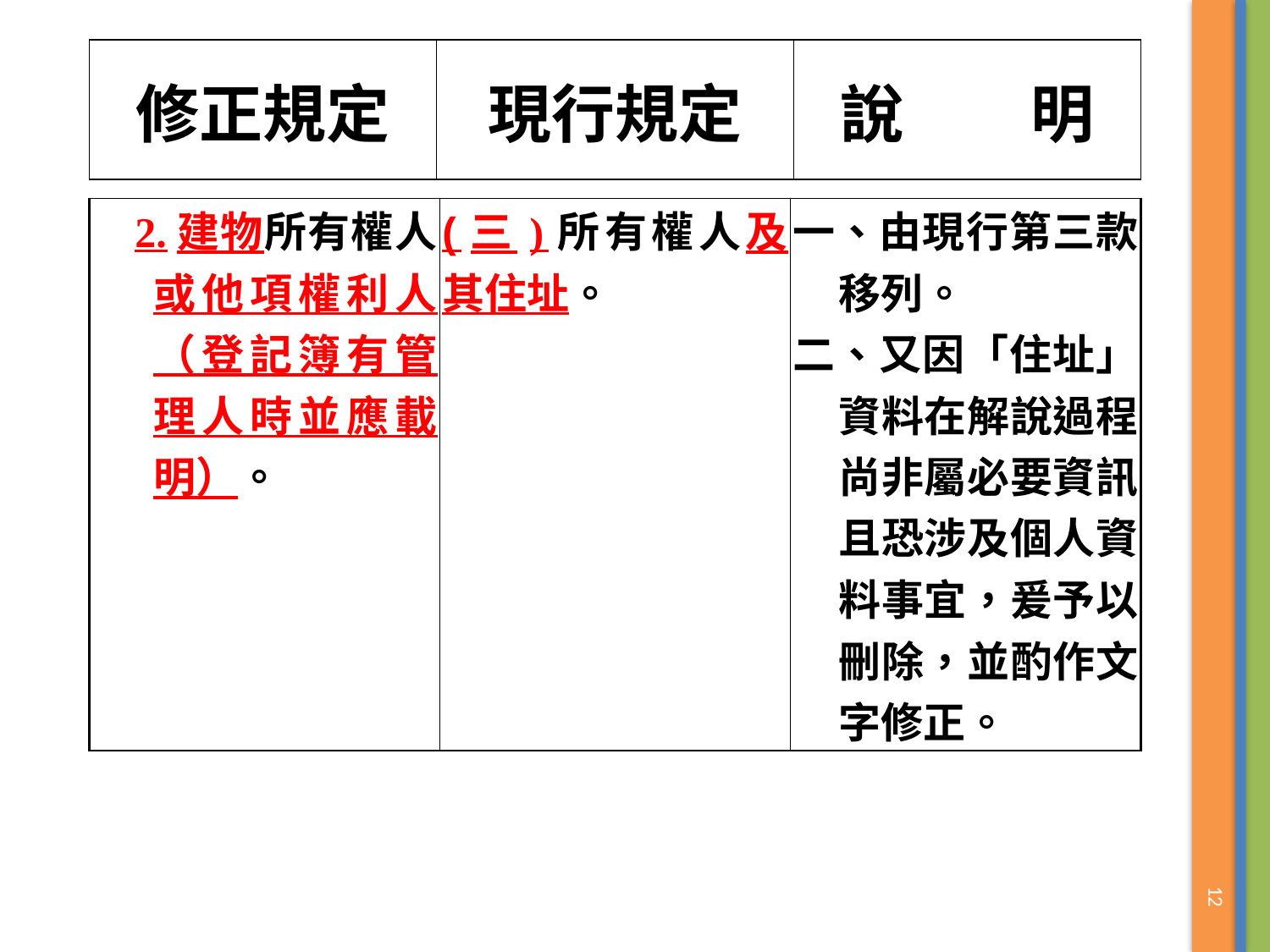

| 修正規定 | 現行規定 | 說　　明 |
| --- | --- | --- |
| 2.建物所有權人或他項權利人（登記簿有管理人時並應載明）。 | (三)所有權人及其住址。 | 一、由現行第三款移列。 二、又因「住址」資料在解說過程尚非屬必要資訊且恐涉及個人資料事宜，爰予以刪除，並酌作文字修正。 |
| --- | --- | --- |
12